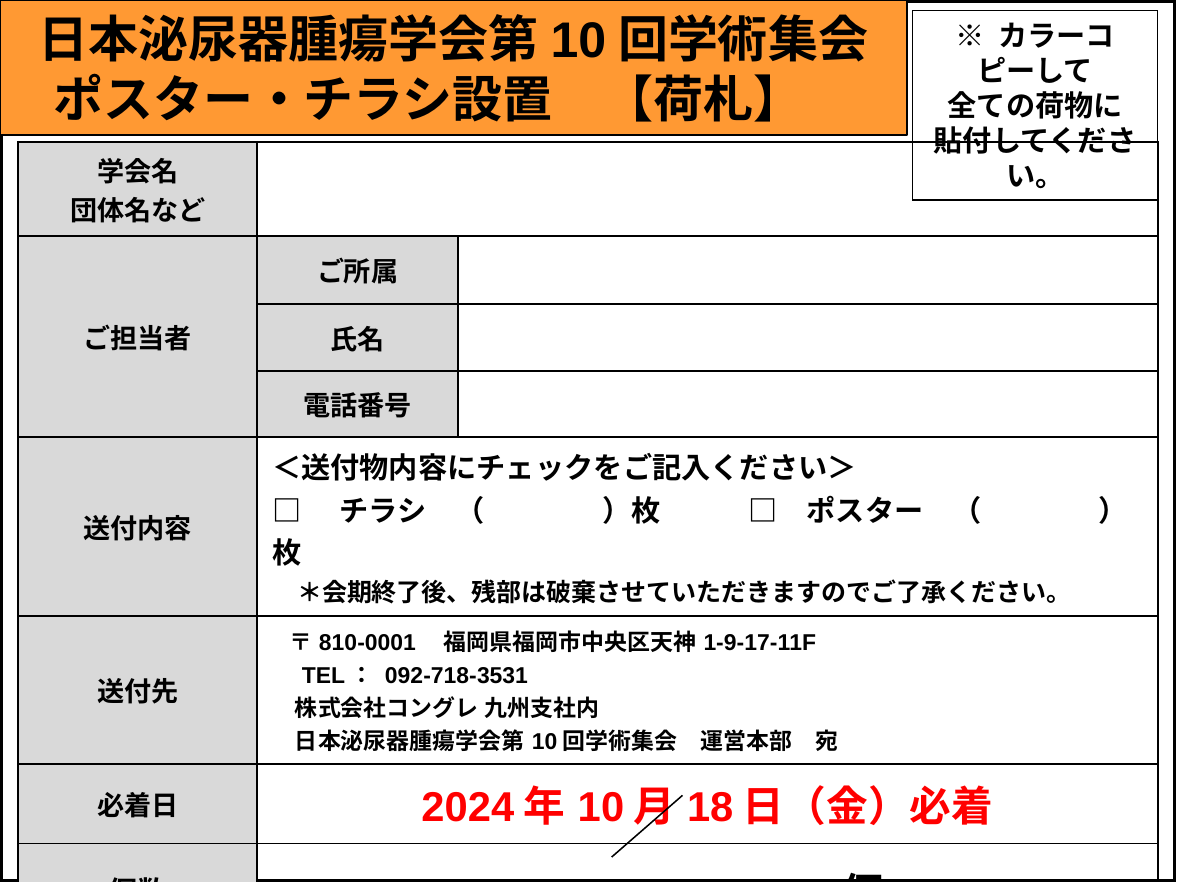

日本泌尿器腫瘍学会第10回学術集会
ポスター・チラシ設置　【荷札】
※ カラーコピーして
全ての荷物に
貼付してください。
| 学会名 団体名など |  |  |
| --- | --- | --- |
| ご担当者 | ご所属 |  |
|  | 氏名 |  |
|  | 電話番号 |  |
| 送付内容 | ＜送付物内容にチェックをご記入ください＞ □　チラシ　（　　　　）枚　　　□　ポスター　（　　　　）枚 　＊会期終了後、残部は破棄させていただきますのでご了承ください。 |  |
| 送付先 | 〒810-0001　福岡県福岡市中央区天神1-9-17-11F 　TEL： 092-718-3531 　株式会社コングレ 九州支社内 　日本泌尿器腫瘍学会第10回学術集会　運営本部　宛 |  |
| 必着日 | 2024年10月18日（金）必着 |  |
| 個数 | 個 |  |